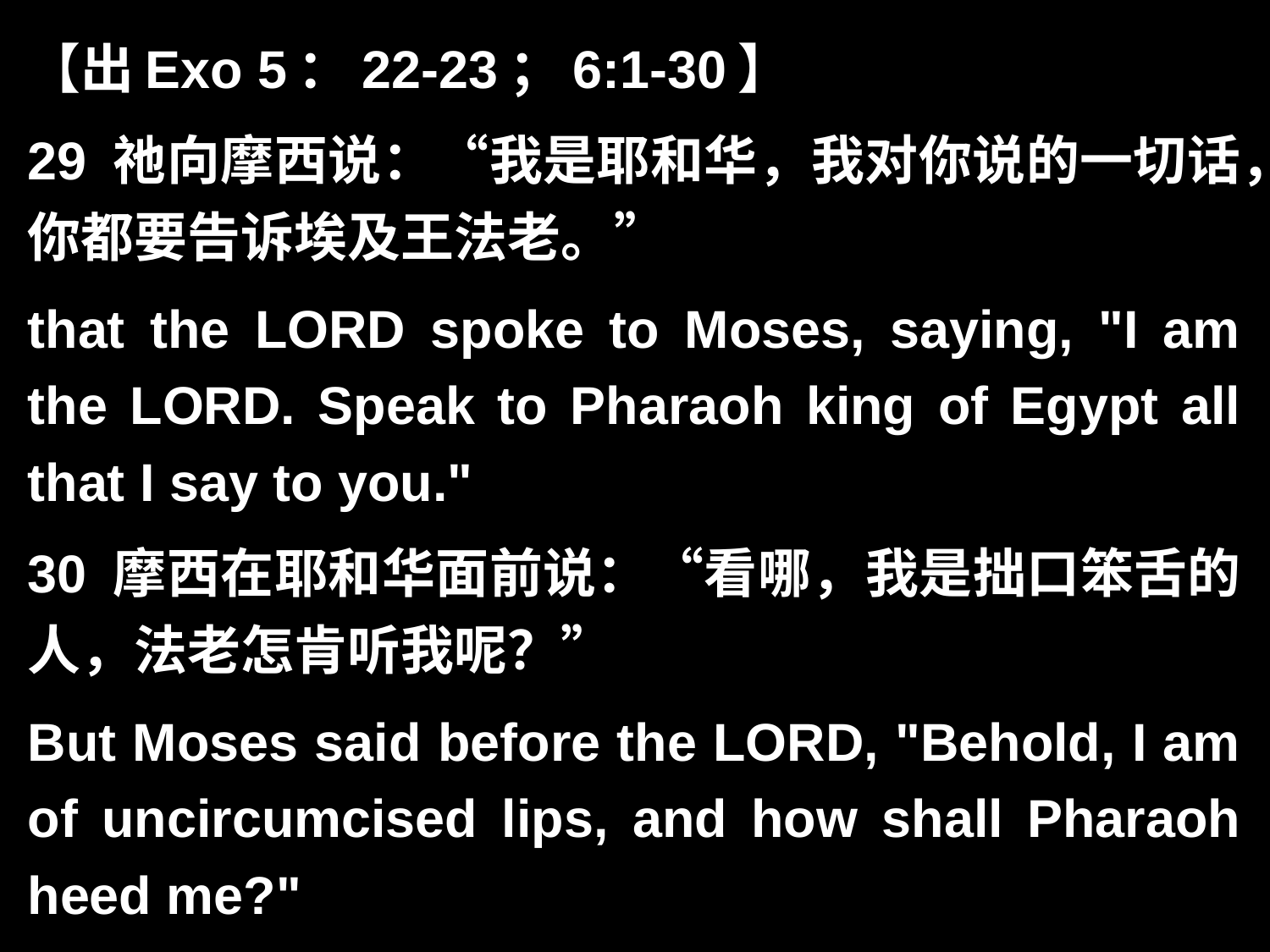

【出Exo 5：22-23；6:1-30】
29 祂向摩西说：“我是耶和华，我对你说的一切话，你都要告诉埃及王法老。”
that the LORD spoke to Moses, saying, "I am the LORD. Speak to Pharaoh king of Egypt all that I say to you."
30 摩西在耶和华面前说：“看哪，我是拙口笨舌的人，法老怎肯听我呢？”
But Moses said before the LORD, "Behold, I am of uncircumcised lips, and how shall Pharaoh heed me?"